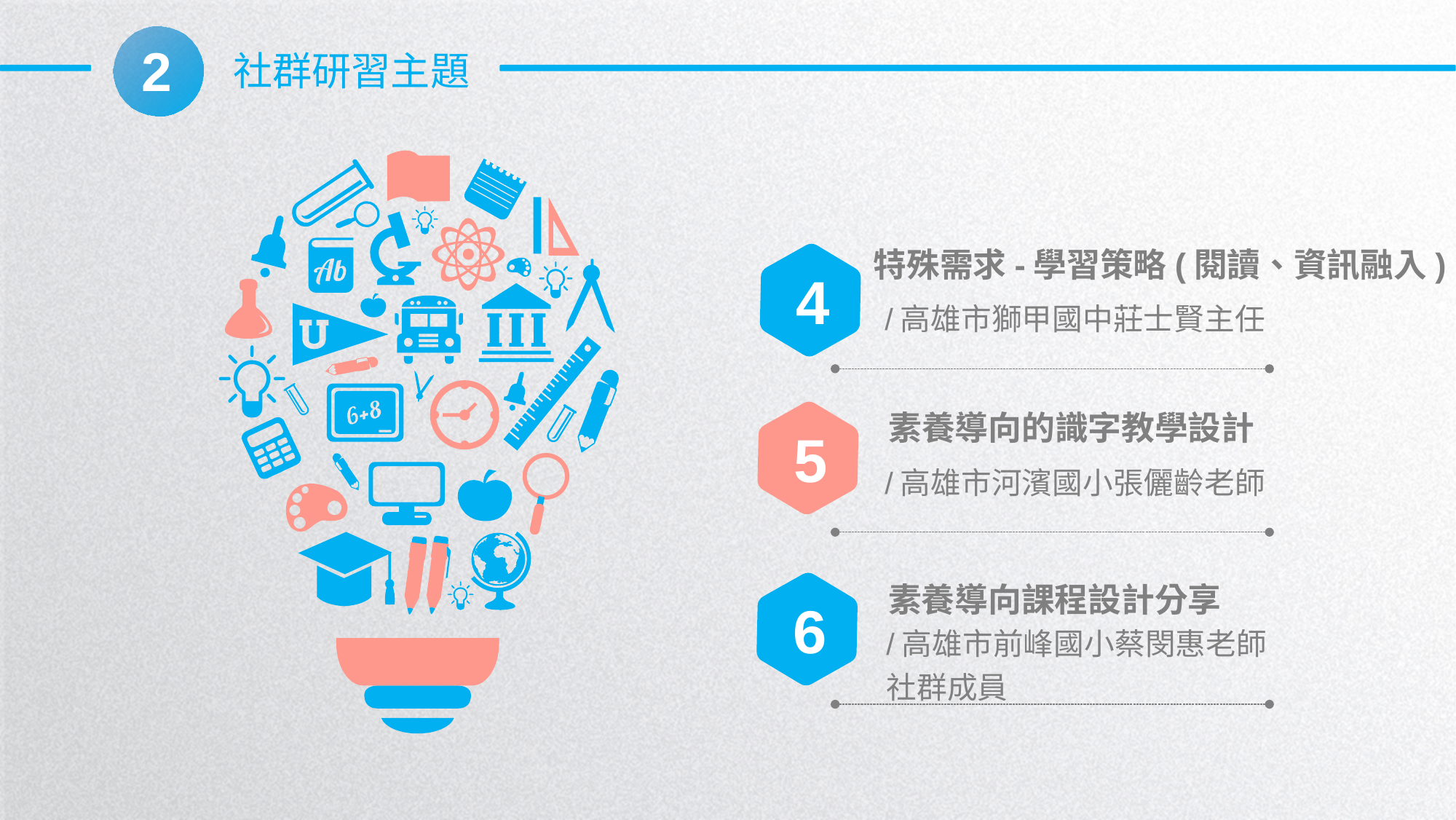

2
社群研習主題

特殊需求-學習策略(閱讀、資訊融入)

4

/高雄市獅甲國中莊士賢主任

素養導向的識字教學設計

5

/高雄市河濱國小張儷齡老師

素養導向課程設計分享

6

/高雄市前峰國小蔡閔惠老師
社群成員